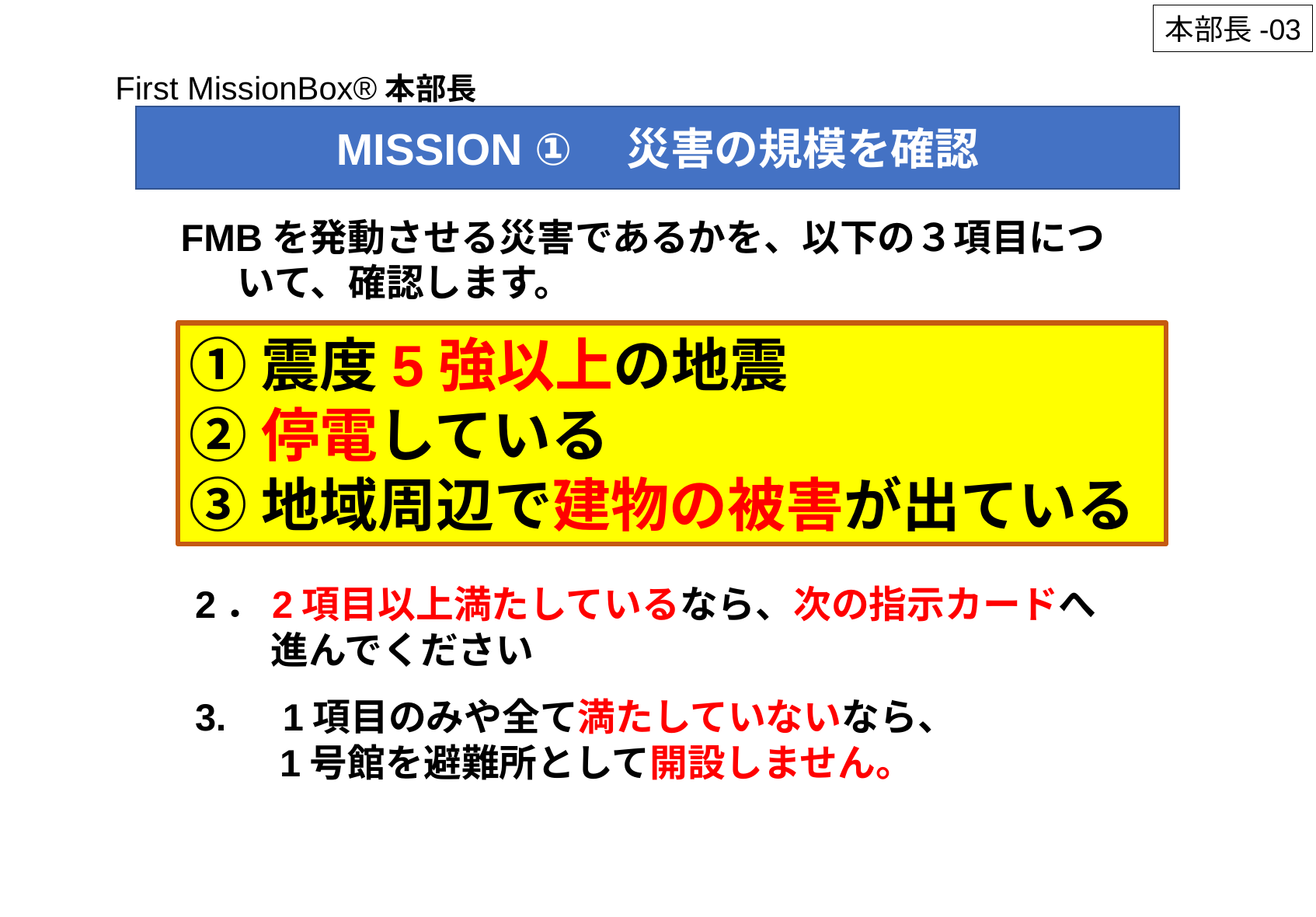

本部長-03
First MissionBox®本部長
MISSION ①　災害の規模を確認
FMBを発動させる災害であるかを、以下の３項目について、確認します。

①震度5強以上の地震
②停電している
③地域周辺で建物の被害が出ている
2．2項目以上満たしているなら、次の指示カードへ
　　進んでください

3.　1項目のみや全て満たしていないなら、
　　1号館を避難所として開設しません。